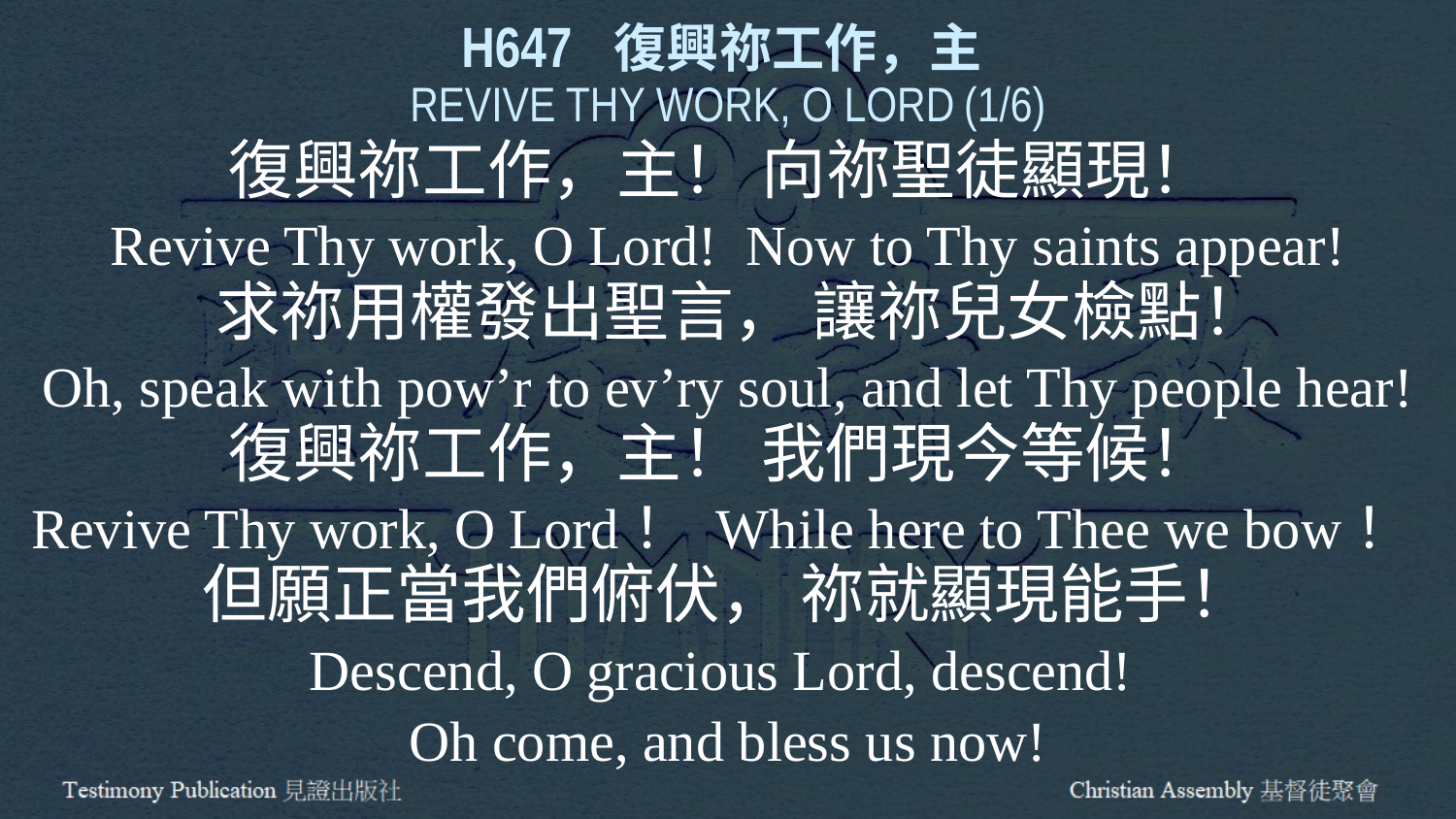

H647  復興祢工作，主
REVIVE THY WORK, O LORD (1/6)
復興祢工作，主！ 向祢聖徒顯現！
Revive Thy work, O Lord!  Now to Thy saints appear!
 求祢用權發出聖言， 讓祢兒女檢點！
Oh, speak with pow’r to ev’ry soul, and let Thy people hear!
復興祢工作，主！ 我們現今等候！
Revive Thy work, O Lord！ While here to Thee we bow！
但願正當我們俯伏， 祢就顯現能手！
Descend, O gracious Lord, descend!
Oh come, and bless us now!